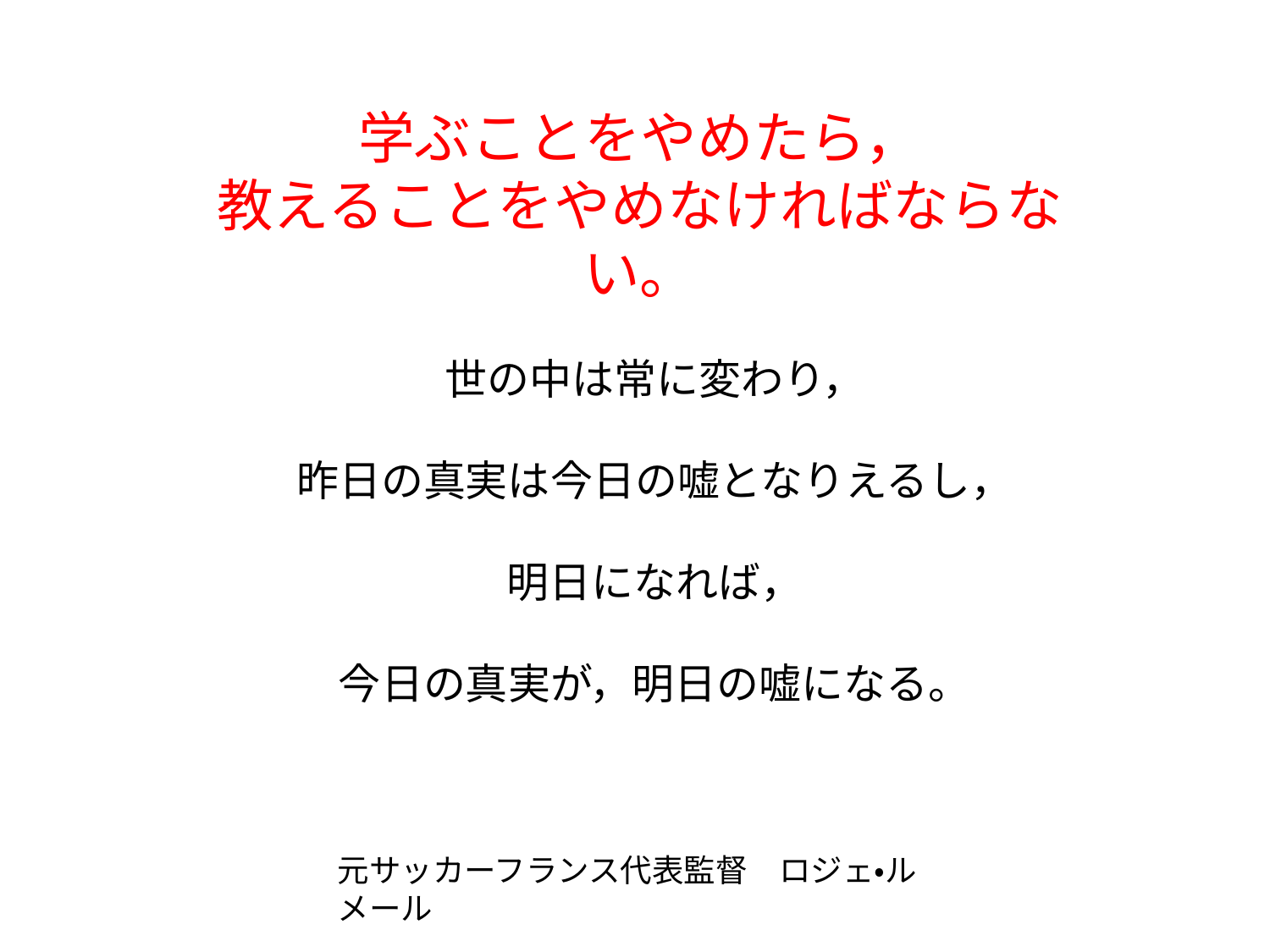

学ぶことをやめたら，
教えることをやめなければならない。
世の中は常に変わり，

昨日の真実は今日の嘘となりえるし，

明日になれば，

今日の真実が，明日の嘘になる。
元サッカーフランス代表監督　ロジェ・ルメール